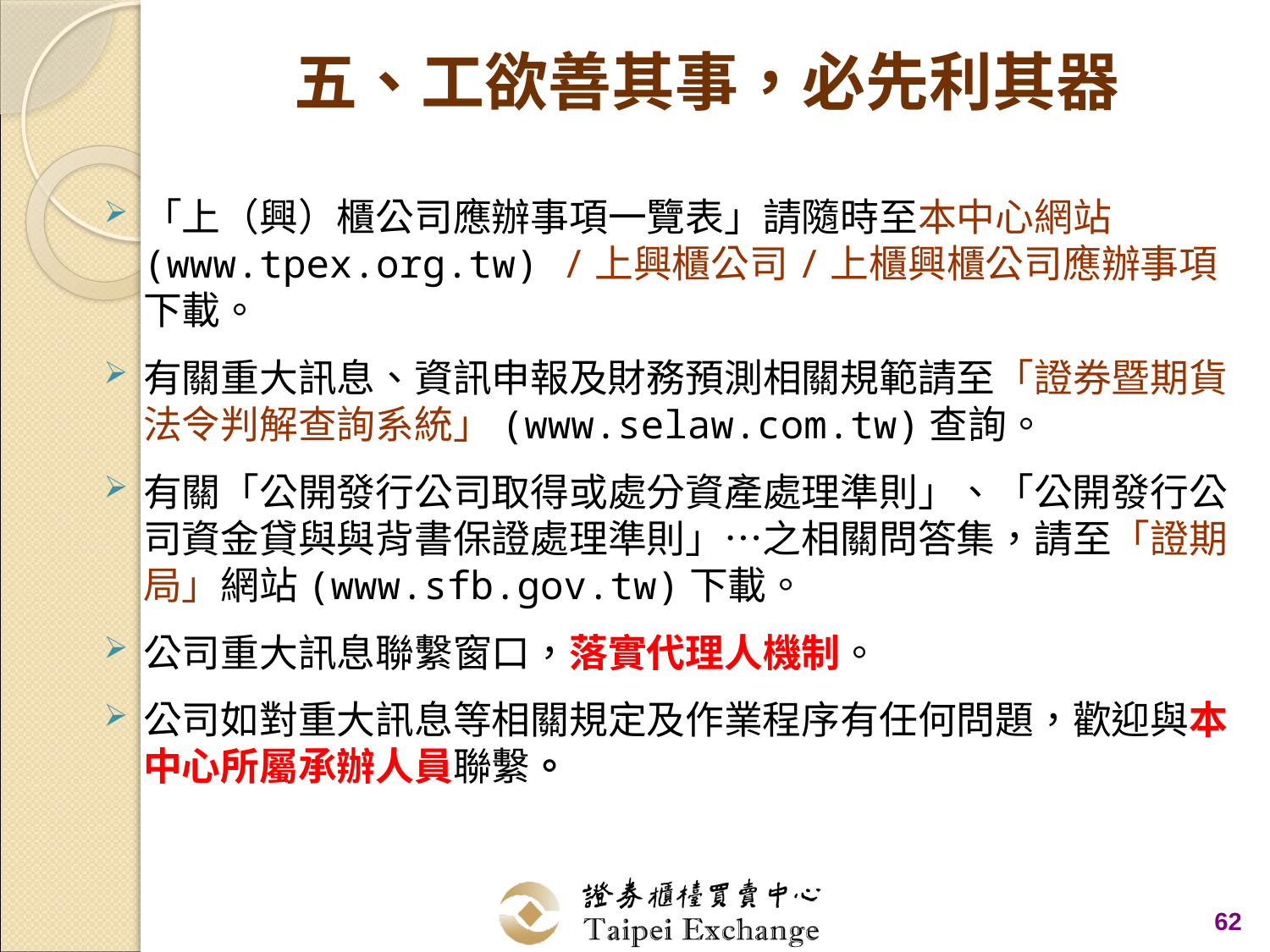

# 五、工欲善其事，必先利其器
「上（興）櫃公司應辦事項一覽表」請隨時至本中心網站(www.tpex.org.tw) /上興櫃公司/上櫃興櫃公司應辦事項下載。
有關重大訊息、資訊申報及財務預測相關規範請至「證券暨期貨法令判解查詢系統」(www.selaw.com.tw)查詢。
有關「公開發行公司取得或處分資產處理準則」、「公開發行公司資金貸與與背書保證處理準則」…之相關問答集，請至「證期局」網站(www.sfb.gov.tw)下載。
公司重大訊息聯繫窗口，落實代理人機制。
公司如對重大訊息等相關規定及作業程序有任何問題，歡迎與本中心所屬承辦人員聯繫。

62